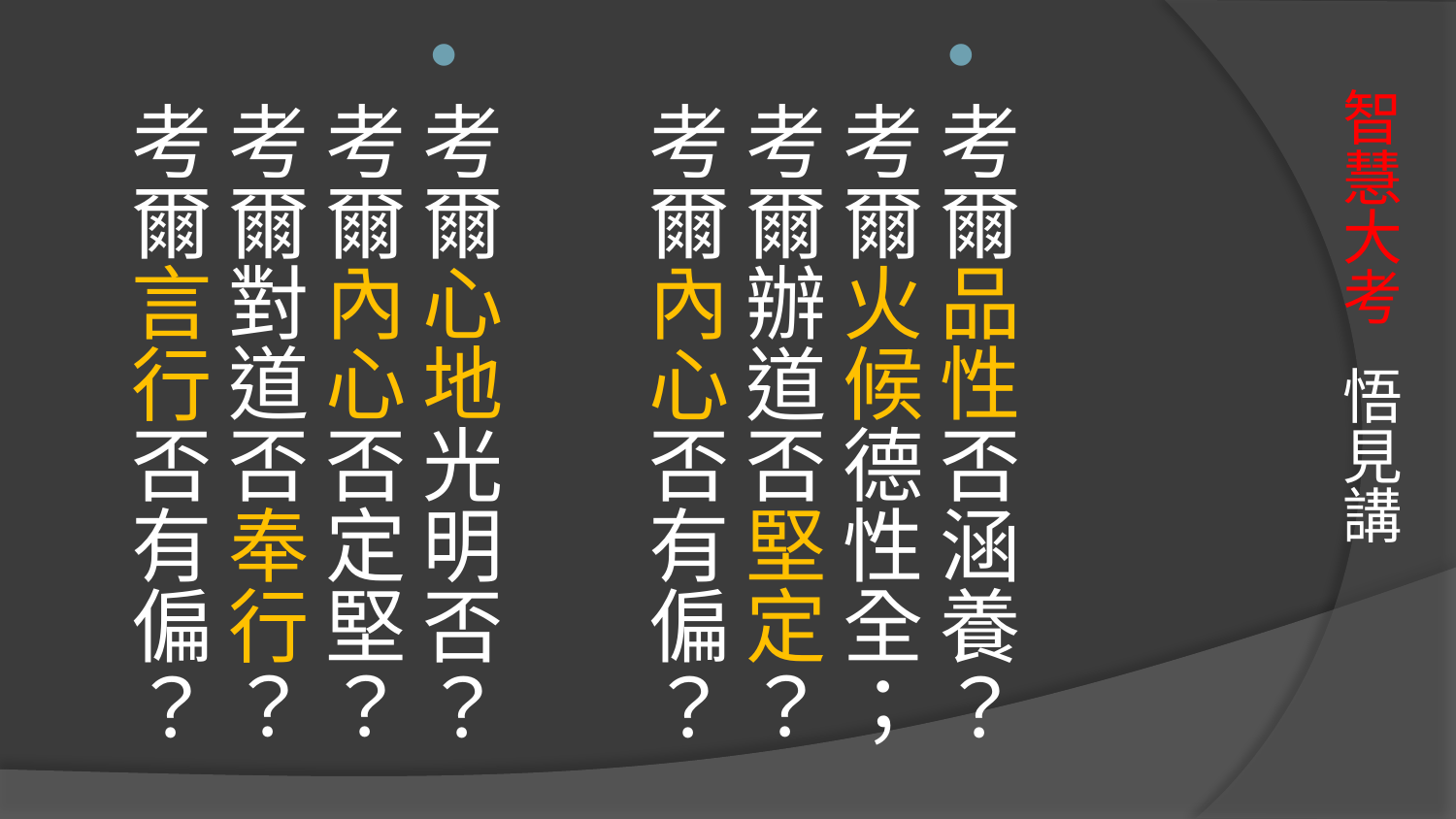

考爾品性否涵養？考爾火候德性全； 
考爾辦道否堅定？考爾內心否有偏？

考爾心地光明否？考爾內心否定堅？
考爾對道否奉行？考爾言行否有偏？

# 智慧大考   悟見講